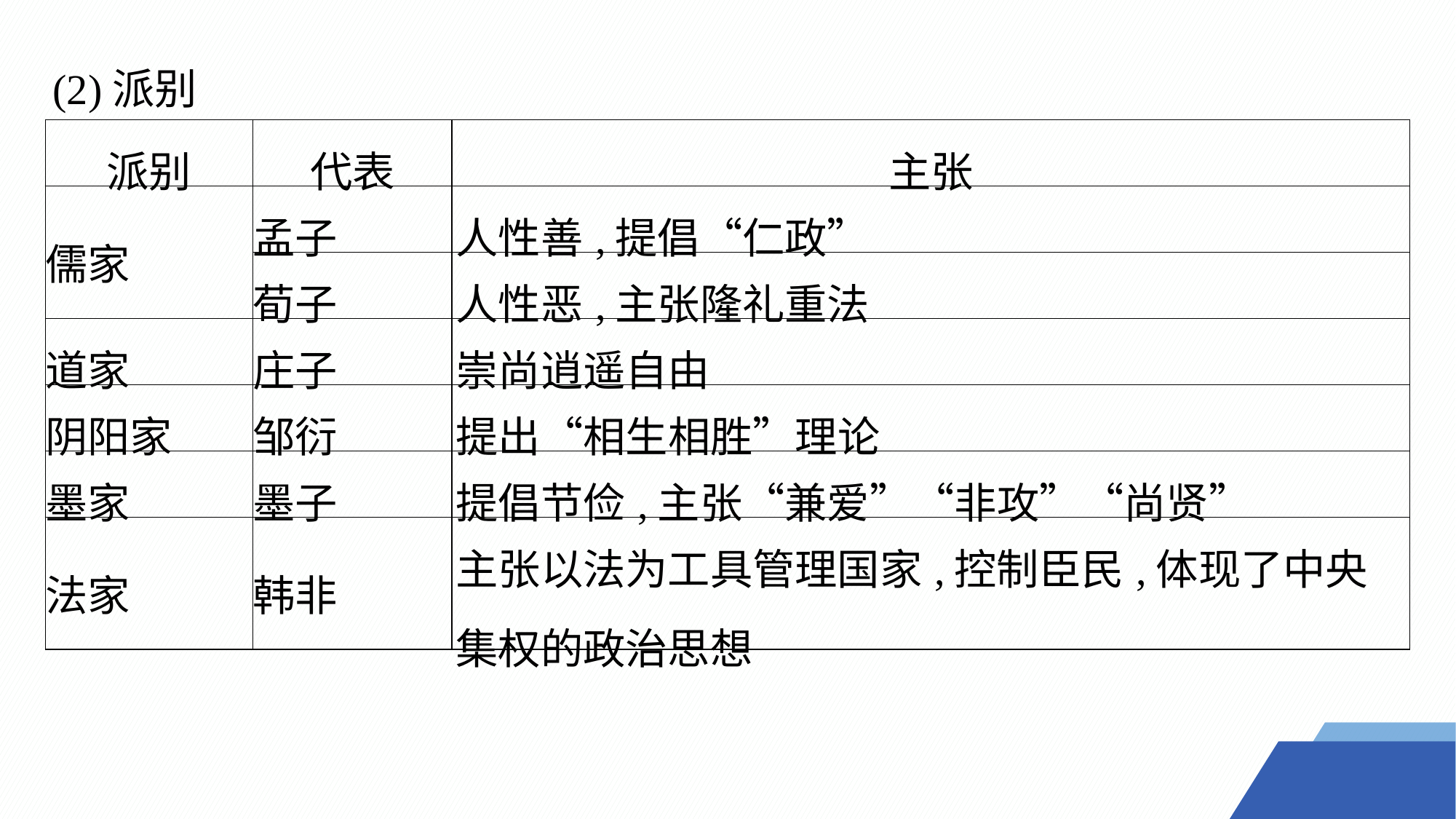

(2)派别
| 派别 | 代表 | 主张 |
| --- | --- | --- |
| 儒家 | 孟子 | 人性善,提倡“仁政” |
|  | 荀子 | 人性恶,主张隆礼重法 |
| 道家 | 庄子 | 崇尚逍遥自由 |
| 阴阳家 | 邹衍 | 提出“相生相胜”理论 |
| 墨家 | 墨子 | 提倡节俭,主张“兼爱”“非攻”“尚贤” |
| 法家 | 韩非 | 主张以法为工具管理国家,控制臣民,体现了中央集权的政治思想 |